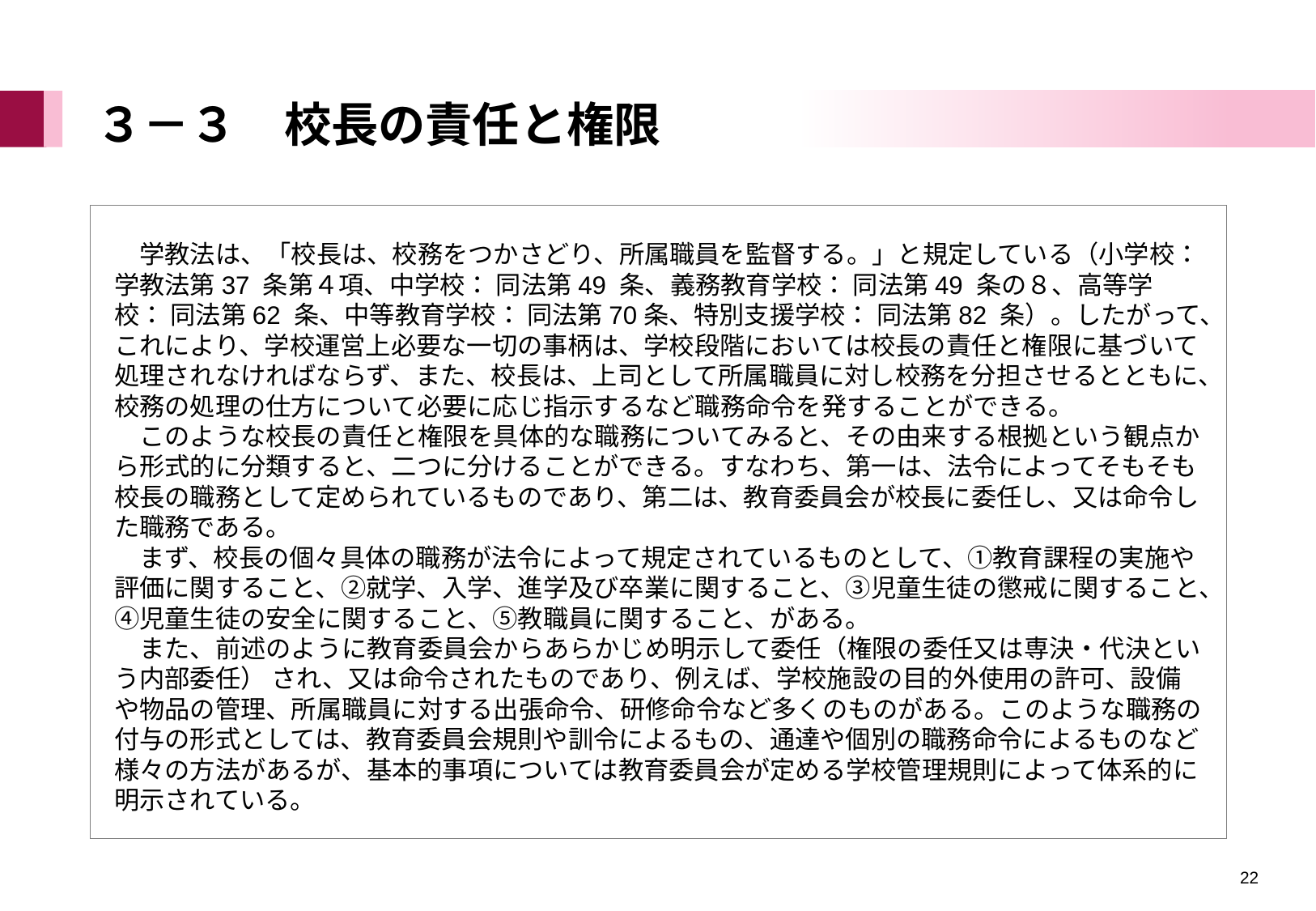

# ３－３　校長の責任と権限
　学教法は、「校長は、校務をつかさどり、所属職員を監督する。」と規定している（小学校：学教法第37 条第４項、中学校： 同法第49 条、義務教育学校： 同法第49 条の８、高等学校： 同法第62 条、中等教育学校： 同法第70条、特別支援学校： 同法第82 条）。したがって、これにより、学校運営上必要な一切の事柄は、学校段階においては校長の責任と権限に基づいて処理されなければならず、また、校長は、上司として所属職員に対し校務を分担させるとともに、校務の処理の仕方について必要に応じ指示するなど職務命令を発することができる。
　このような校長の責任と権限を具体的な職務についてみると、その由来する根拠という観点から形式的に分類すると、二つに分けることができる。すなわち、第一は、法令によってそもそも校長の職務として定められているものであり、第二は、教育委員会が校長に委任し、又は命令した職務である。
　まず、校長の個々具体の職務が法令によって規定されているものとして、①教育課程の実施や評価に関すること、②就学、入学、進学及び卒業に関すること、③児童生徒の懲戒に関すること、④児童生徒の安全に関すること、⑤教職員に関すること、がある。
　また、前述のように教育委員会からあらかじめ明示して委任（権限の委任又は専決・代決という内部委任） され、又は命令されたものであり、例えば、学校施設の目的外使用の許可、設備や物品の管理、所属職員に対する出張命令、研修命令など多くのものがある。このような職務の付与の形式としては、教育委員会規則や訓令によるもの、通達や個別の職務命令によるものなど様々の方法があるが、基本的事項については教育委員会が定める学校管理規則によって体系的に明示されている。
22